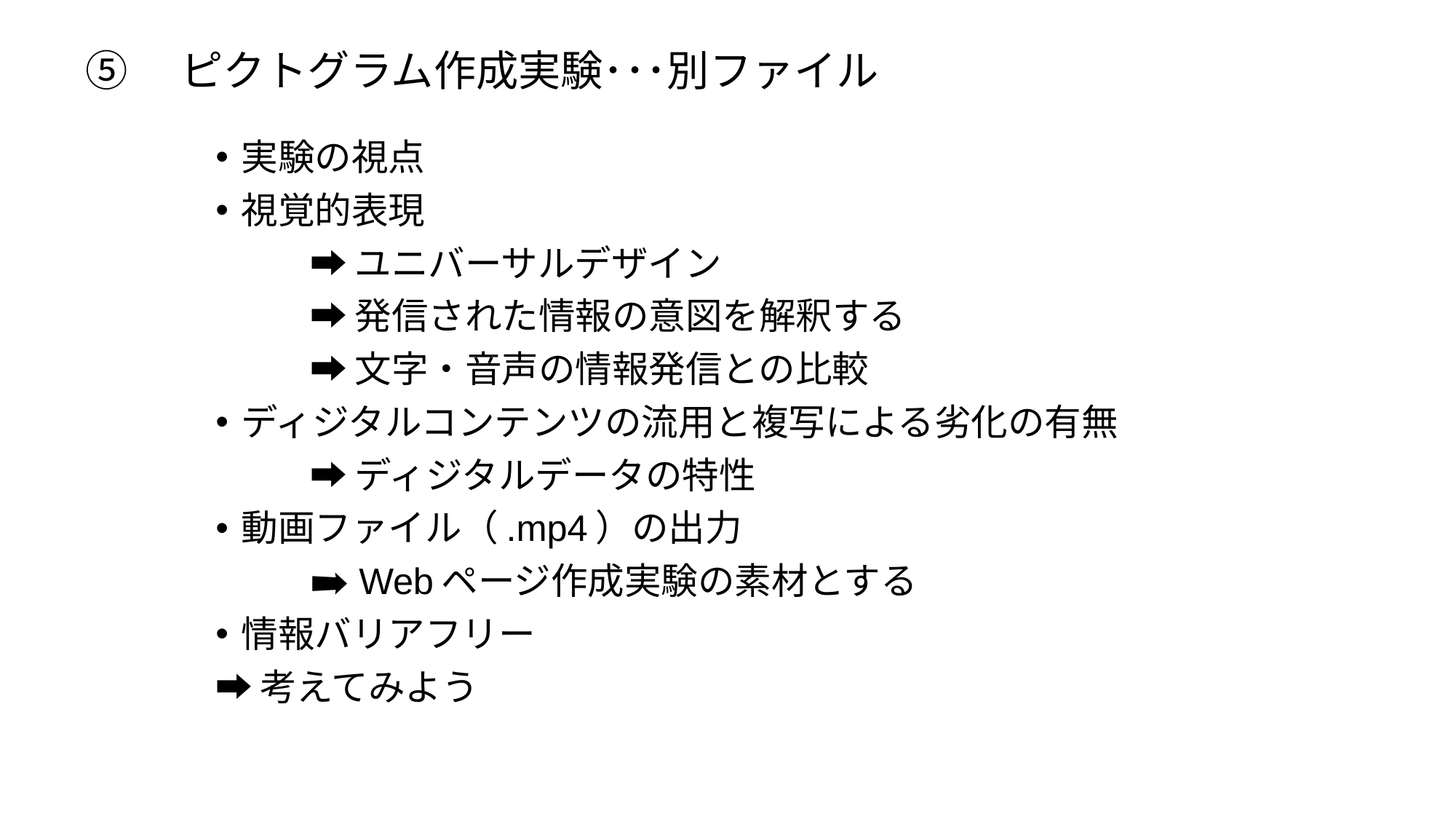

⑤　ピクトグラム作成実験･･･別ファイル
実験の視点
視覚的表現
	➡ユニバーサルデザイン
	➡発信された情報の意図を解釈する
	➡文字・音声の情報発信との比較
ディジタルコンテンツの流用と複写による劣化の有無
	➡ディジタルデータの特性
動画ファイル（.mp4）の出力
	➡ Webページ作成実験の素材とする
情報バリアフリー
➡考えてみよう